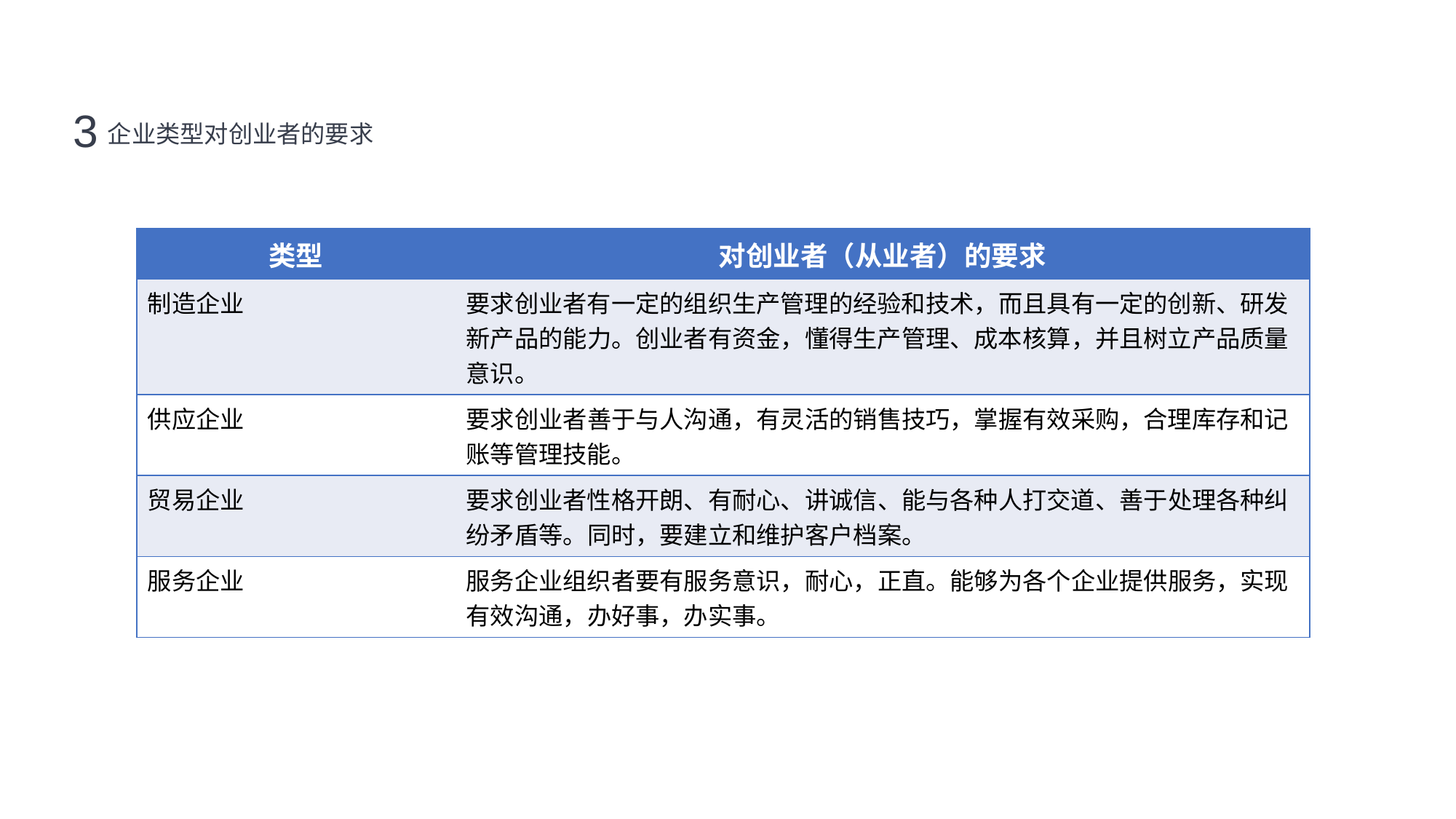

企业类型对创业者的要求
3
| 类型 | 对创业者（从业者）的要求 |
| --- | --- |
| 制造企业 | 要求创业者有一定的组织生产管理的经验和技术，而且具有一定的创新、研发新产品的能力。创业者有资金，懂得生产管理、成本核算，并且树立产品质量意识。 |
| 供应企业 | 要求创业者善于与人沟通，有灵活的销售技巧，掌握有效采购，合理库存和记账等管理技能。 |
| 贸易企业 | 要求创业者性格开朗、有耐心、讲诚信、能与各种人打交道、善于处理各种纠纷矛盾等。同时，要建立和维护客户档案。 |
| 服务企业 | 服务企业组织者要有服务意识，耐心，正直。能够为各个企业提供服务，实现有效沟通，办好事，办实事。 |
29